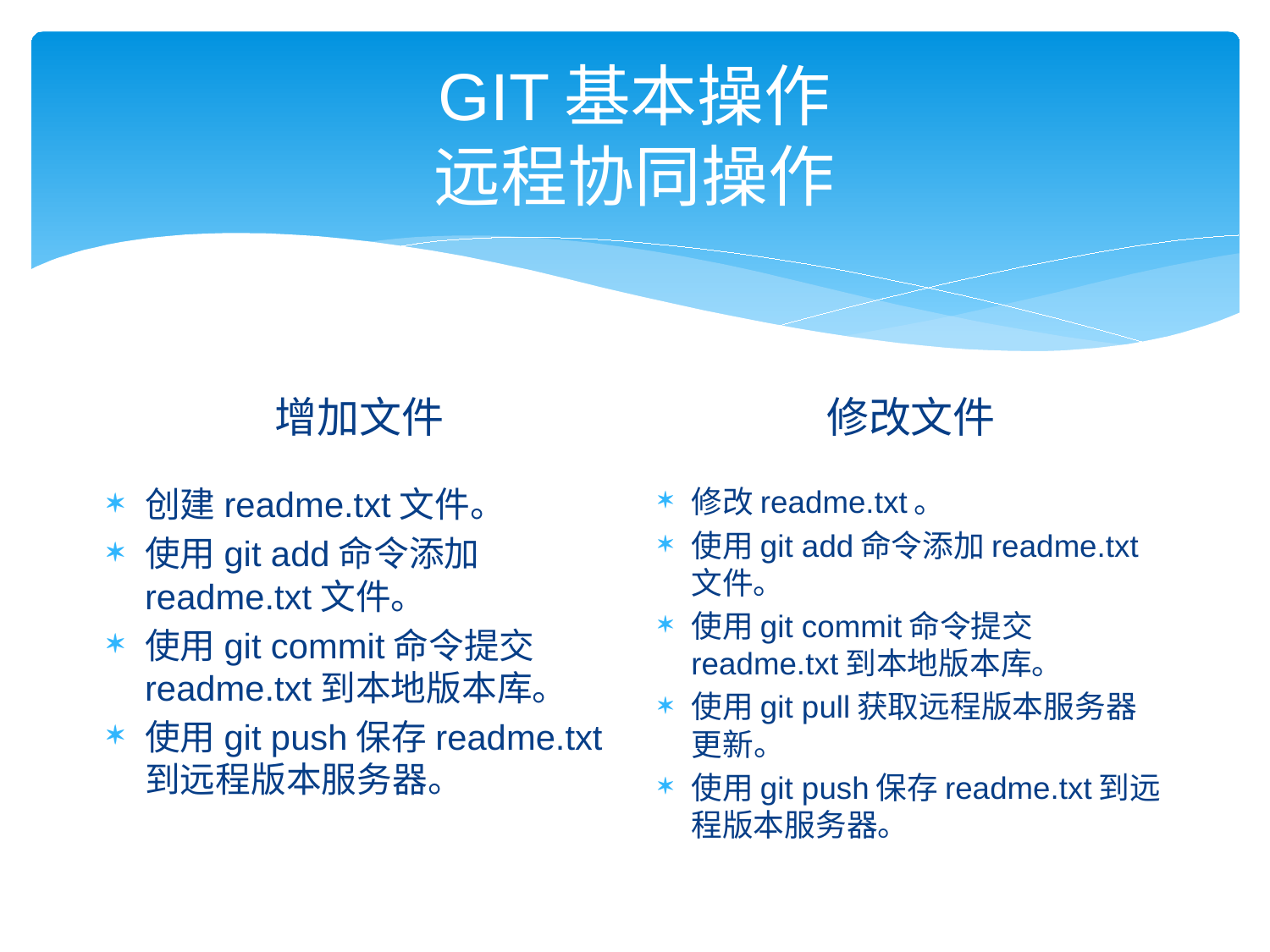

# GIT基本操作 远程协同操作
修改文件
增加文件
创建readme.txt文件。
使用git add命令添加readme.txt文件。
使用git commit命令提交readme.txt到本地版本库。
使用git push保存readme.txt到远程版本服务器。
修改readme.txt。
使用git add命令添加readme.txt文件。
使用git commit命令提交readme.txt到本地版本库。
使用git pull获取远程版本服务器更新。
使用git push保存readme.txt到远程版本服务器。